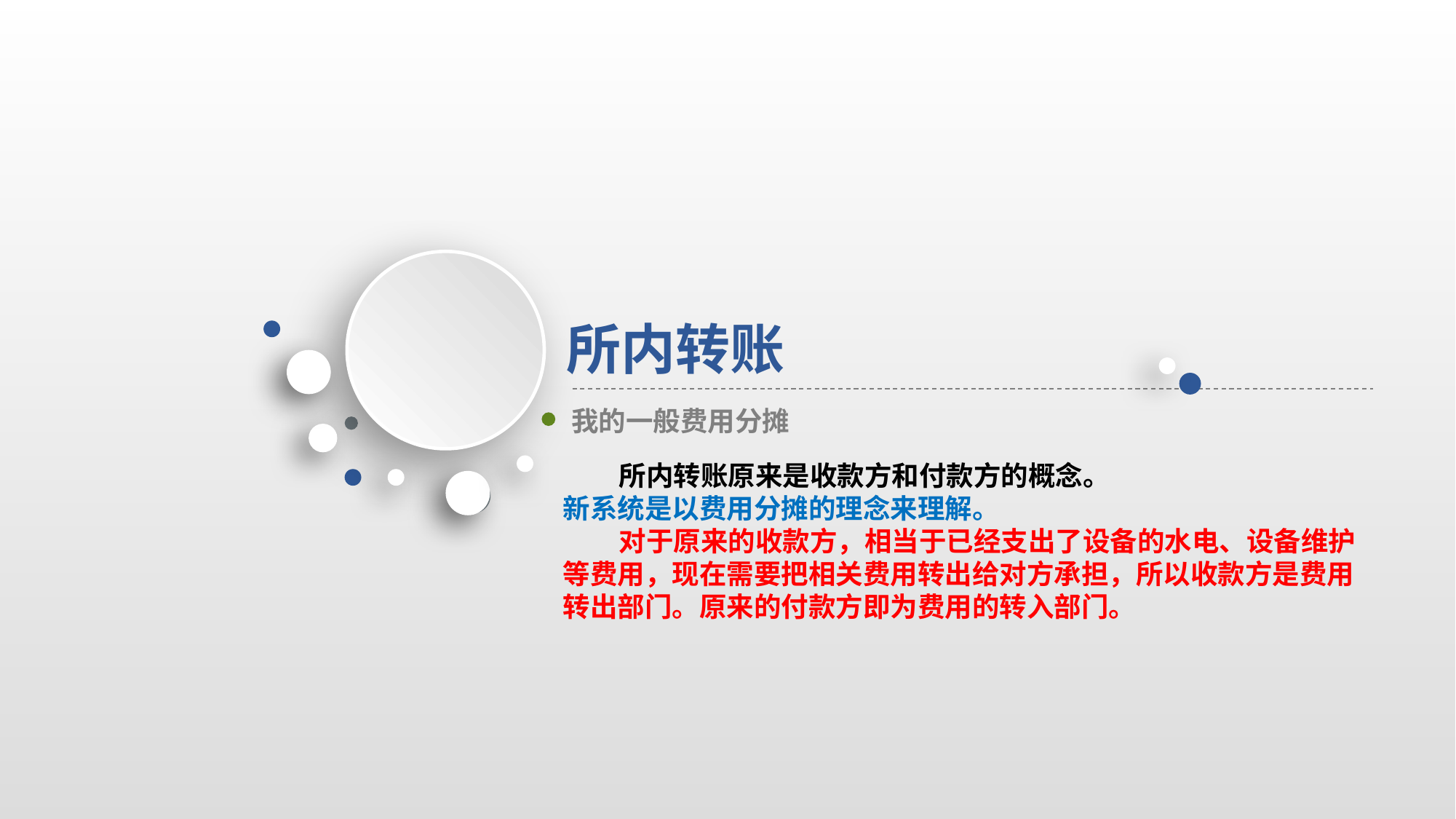

02
所内转账

 我的一般费用分摊

        所内转账原来是收款方和付款方的概念。
新系统是以费用分摊的理念来理解。
        对于原来的收款方，相当于已经支出了设备的水电、设备维护等费用，现在需要把相关费用转出给对方承担，所以收款方是费用转出部门。原来的付款方即为费用的转入部门。